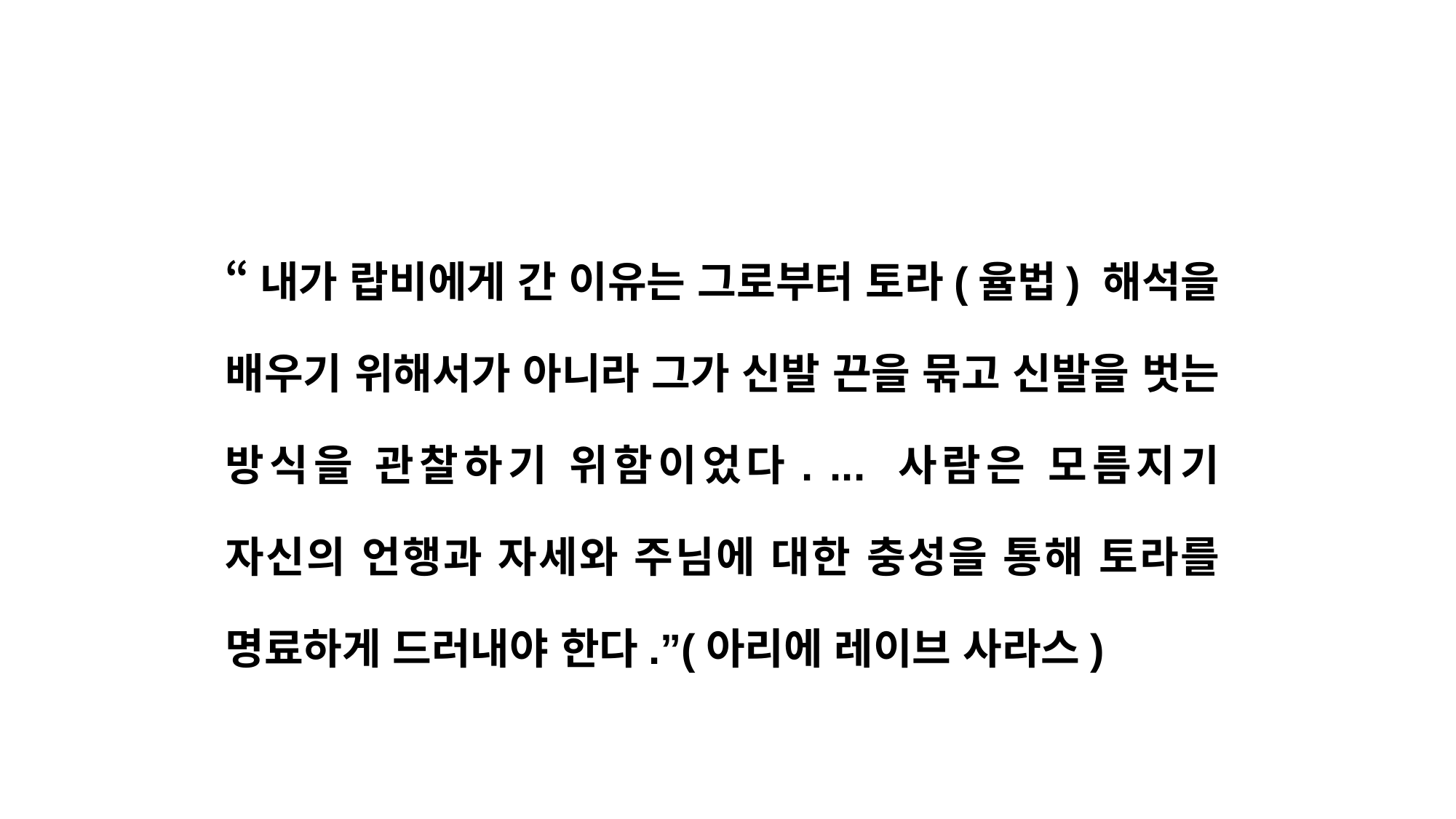

“내가 랍비에게 간 이유는 그로부터 토라(율법) 해석을 배우기 위해서가 아니라 그가 신발 끈을 묶고 신발을 벗는 방식을 관찰하기 위함이었다. ... 사람은 모름지기 자신의 언행과 자세와 주님에 대한 충성을 통해 토라를 명료하게 드러내야 한다.”(아리에 레이브 사라스)